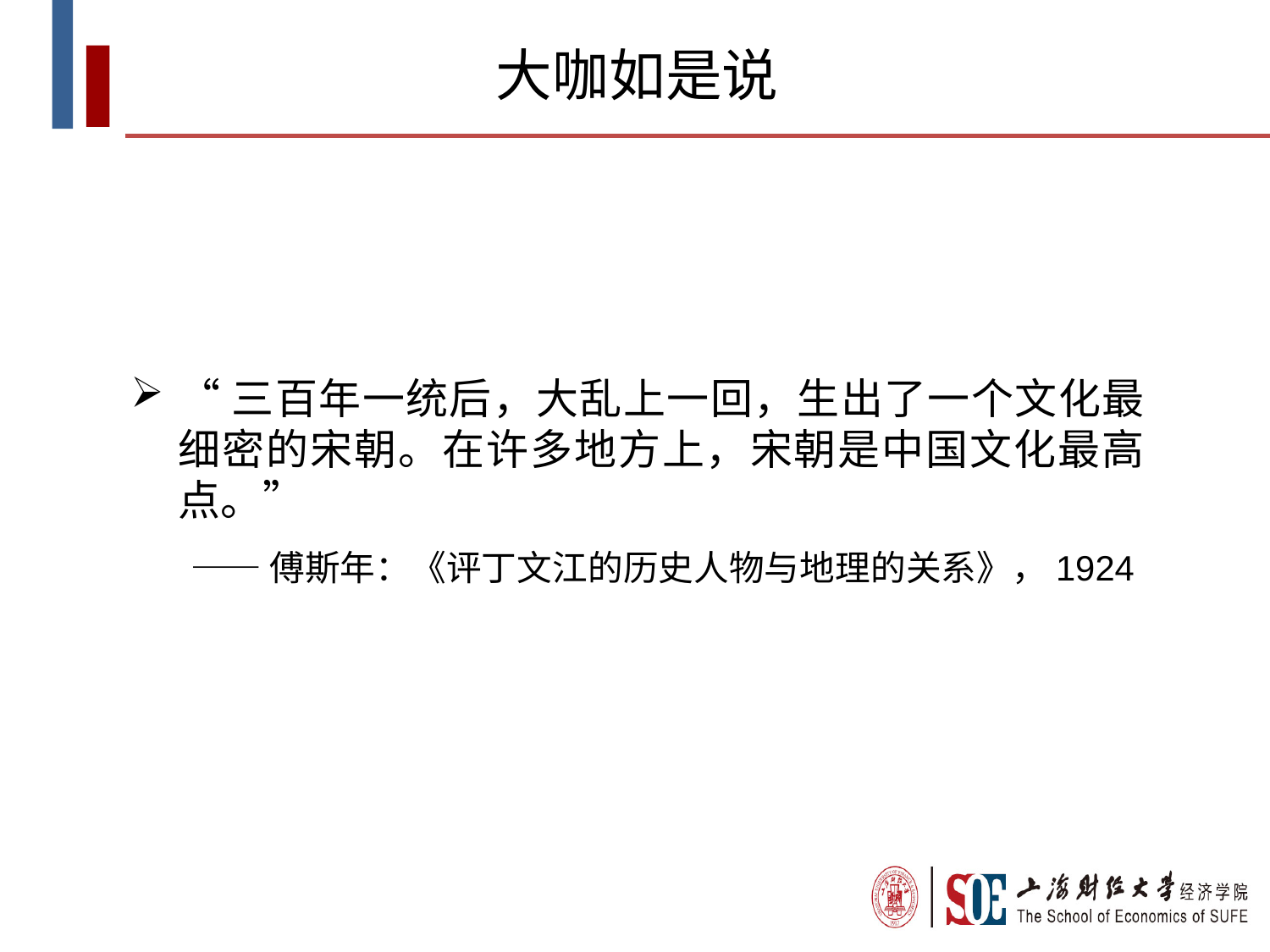

大咖如是说

“三百年一统后，大乱上一回，生出了一个文化最细密的宋朝。在许多地方上，宋朝是中国文化最高点。”
——傅斯年：《评丁文江的历史人物与地理的关系》，1924